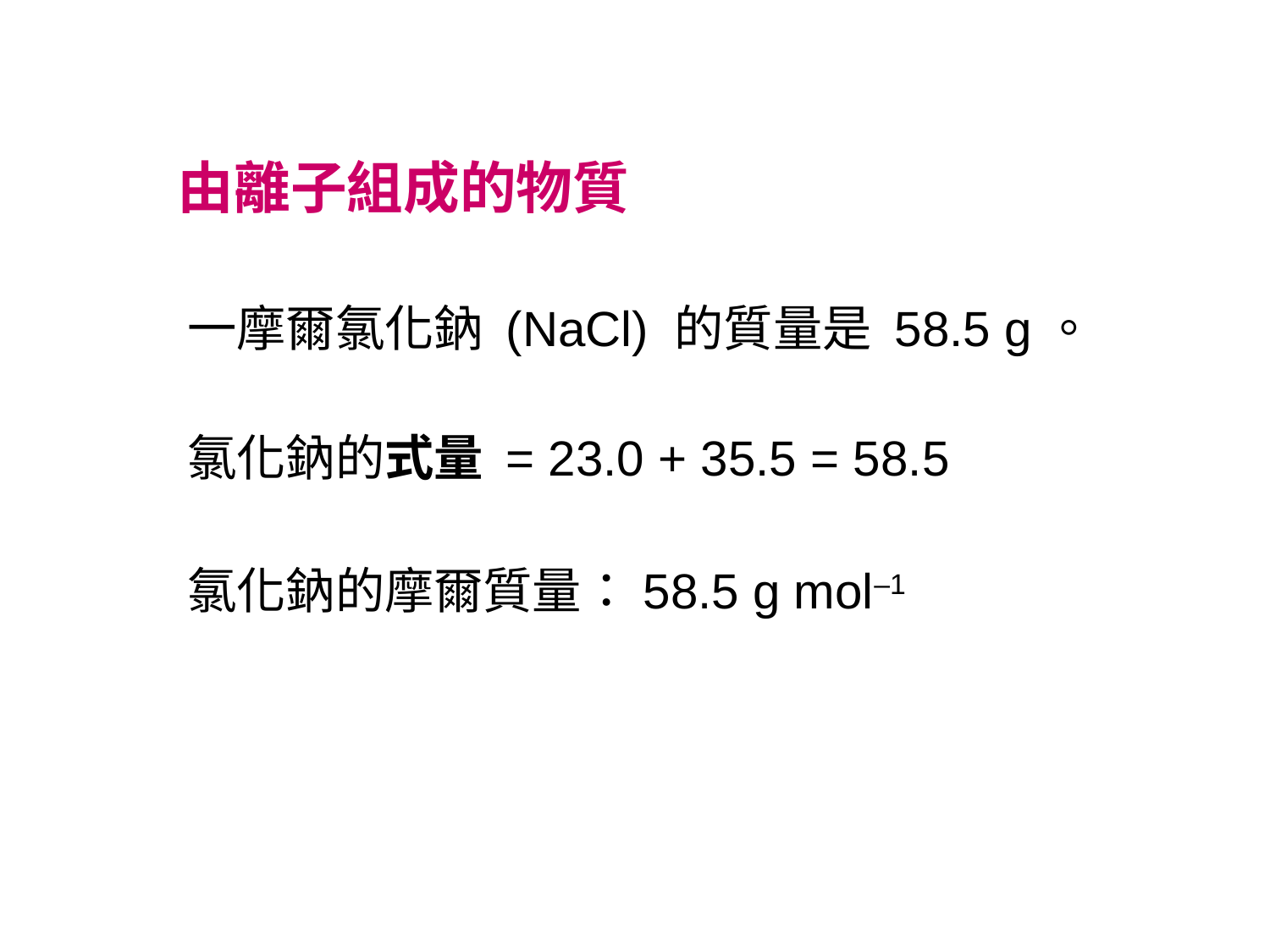

由離子組成的物質
一摩爾氯化鈉 (NaCl) 的質量是 58.5 g。
氯化鈉的式量 = 23.0 + 35.5 = 58.5
氯化鈉的摩爾質量：58.5 g mol–1